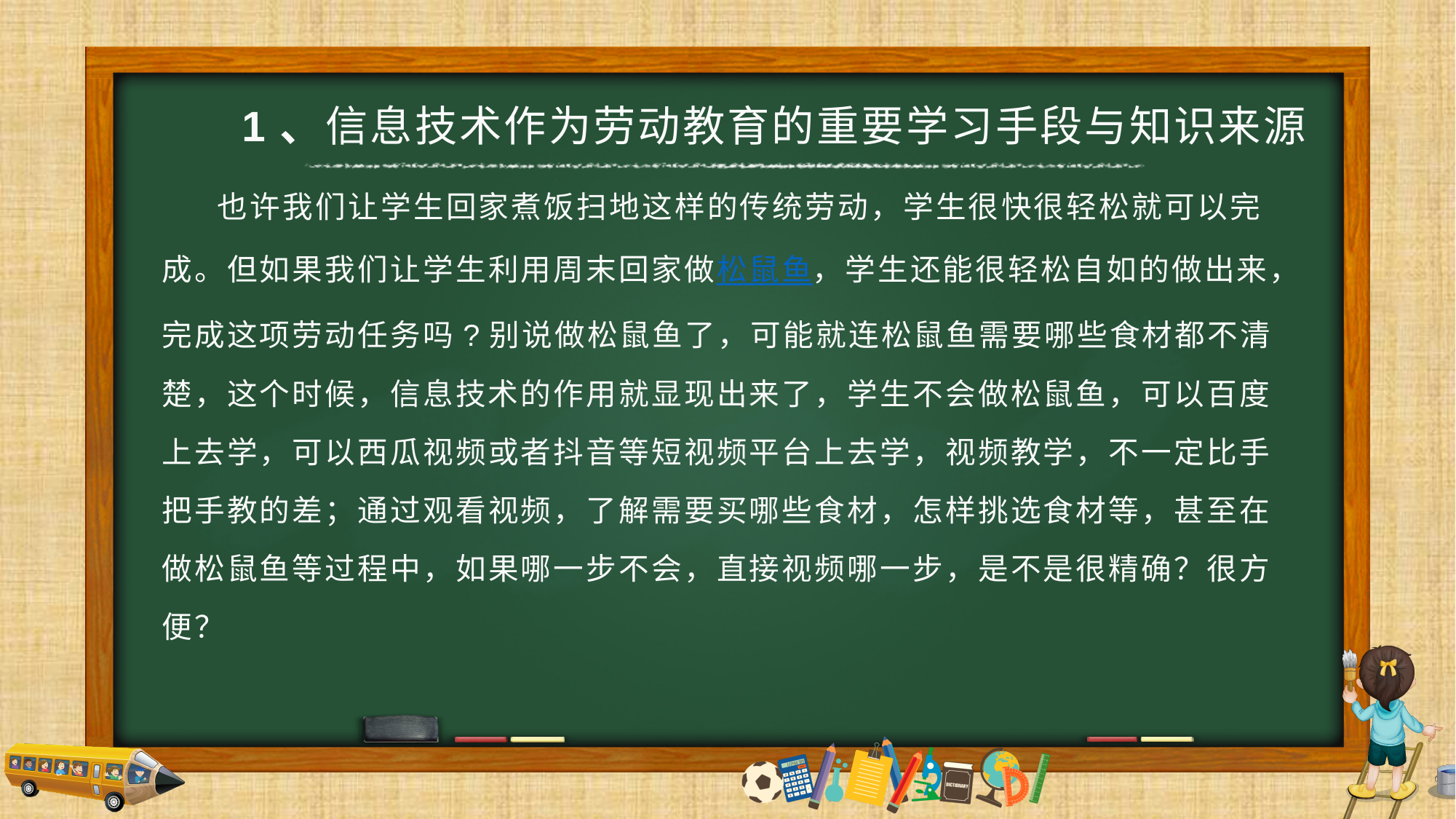

1、信息技术作为劳动教育的重要学习手段与知识来源

也许我们让学生回家煮饭扫地这样的传统劳动，学生很快很轻松就可以完成。但如果我们让学生利用周末回家做松鼠鱼，学生还能很轻松自如的做出来，完成这项劳动任务吗?别说做松鼠鱼了，可能就连松鼠鱼需要哪些食材都不清楚，这个时候，信息技术的作用就显现出来了，学生不会做松鼠鱼，可以百度上去学，可以西瓜视频或者抖音等短视频平台上去学，视频教学，不一定比手把手教的差；通过观看视频，了解需要买哪些食材，怎样挑选食材等，甚至在做松鼠鱼等过程中，如果哪一步不会，直接视频哪一步，是不是很精确？很方便？